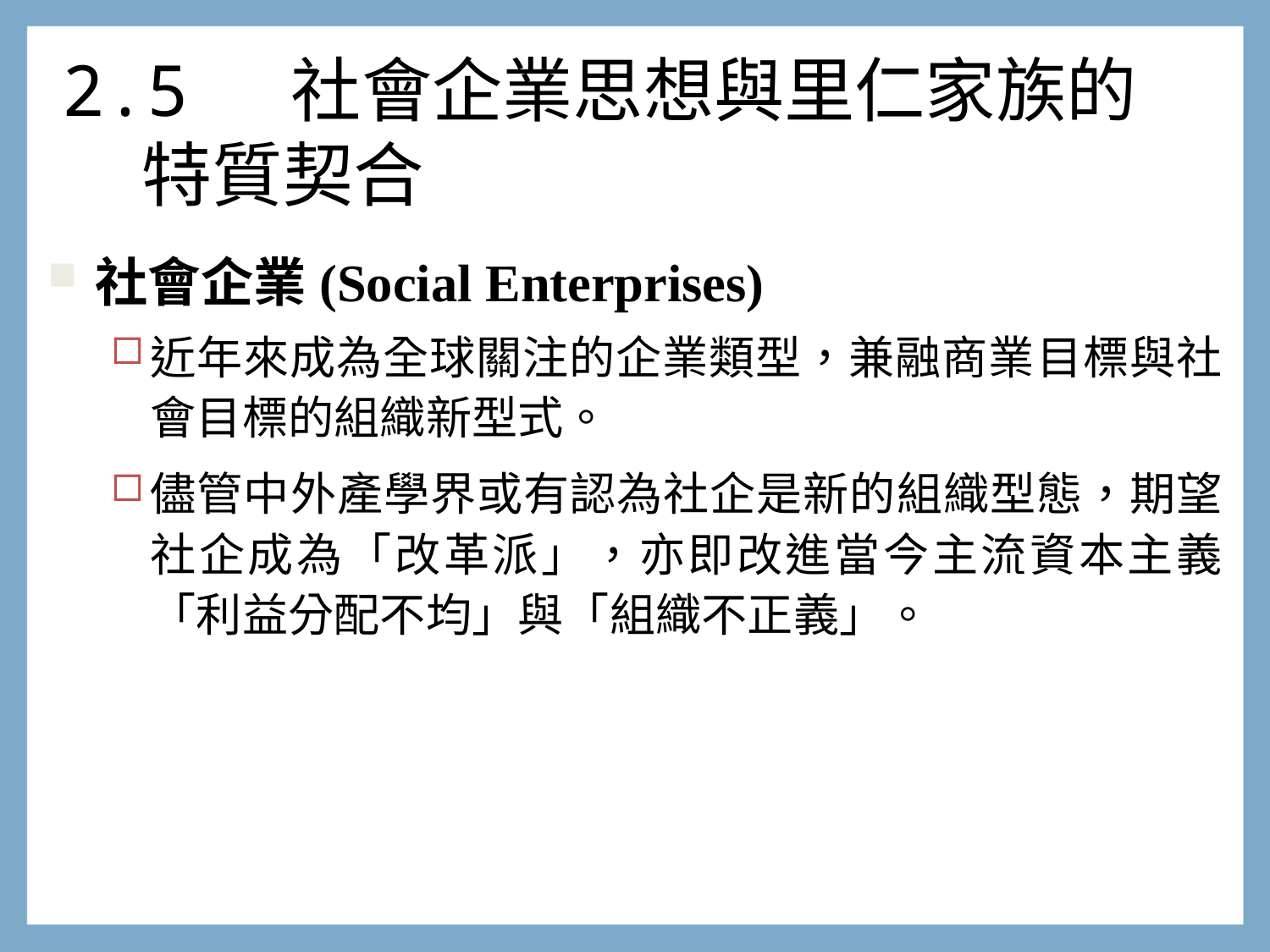

# 2.5  社會企業思想與里仁家族的 特質契合
社會企業(Social Enterprises)
近年來成為全球關注的企業類型，兼融商業目標與社會目標的組織新型式。
儘管中外產學界或有認為社企是新的組織型態，期望社企成為「改革派」，亦即改進當今主流資本主義「利益分配不均」與「組織不正義」。